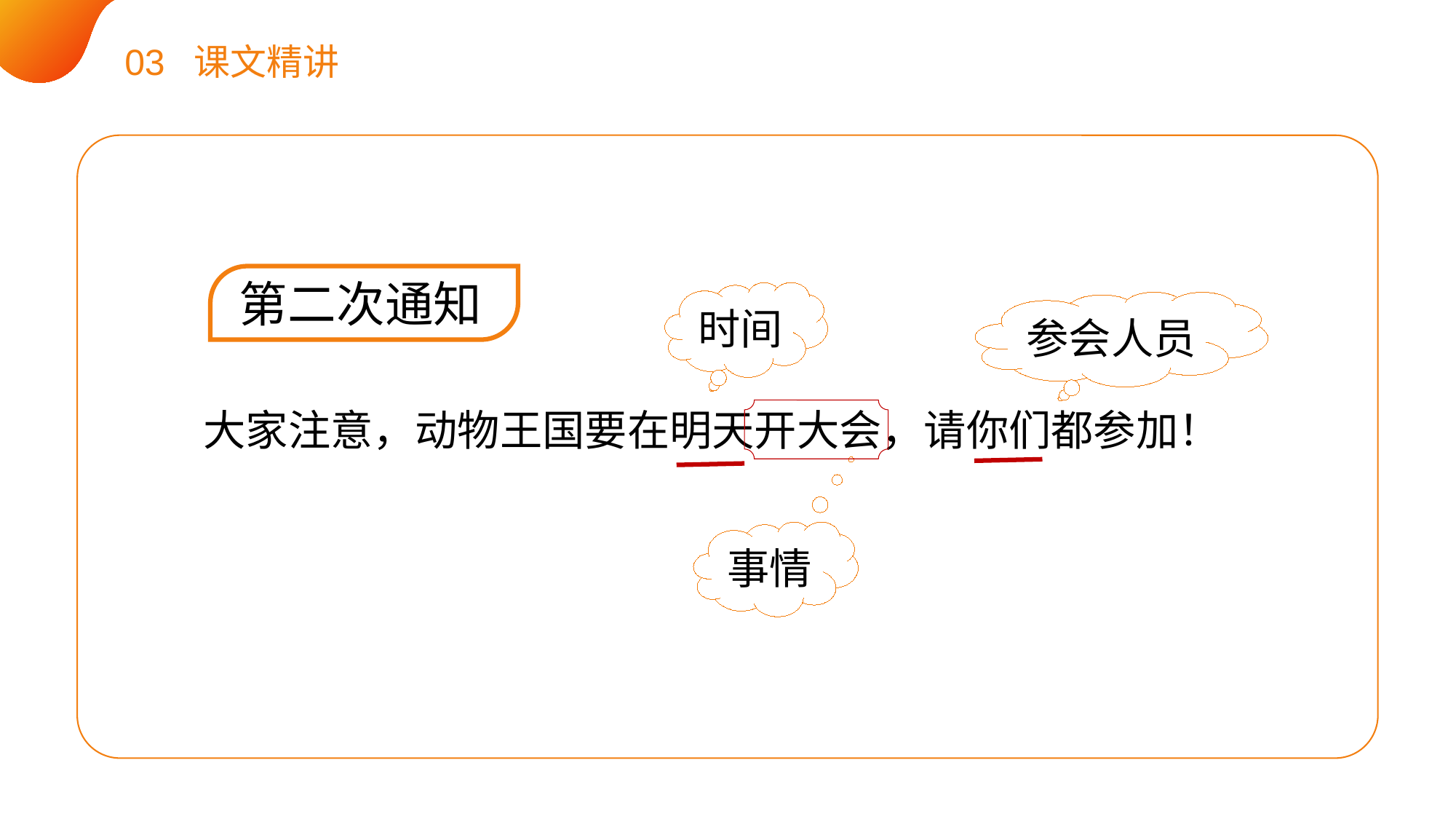

03  课文精讲

第二次通知
时间
参会人员
大家注意，动物王国要在明天开大会，请你们都参加！

事情